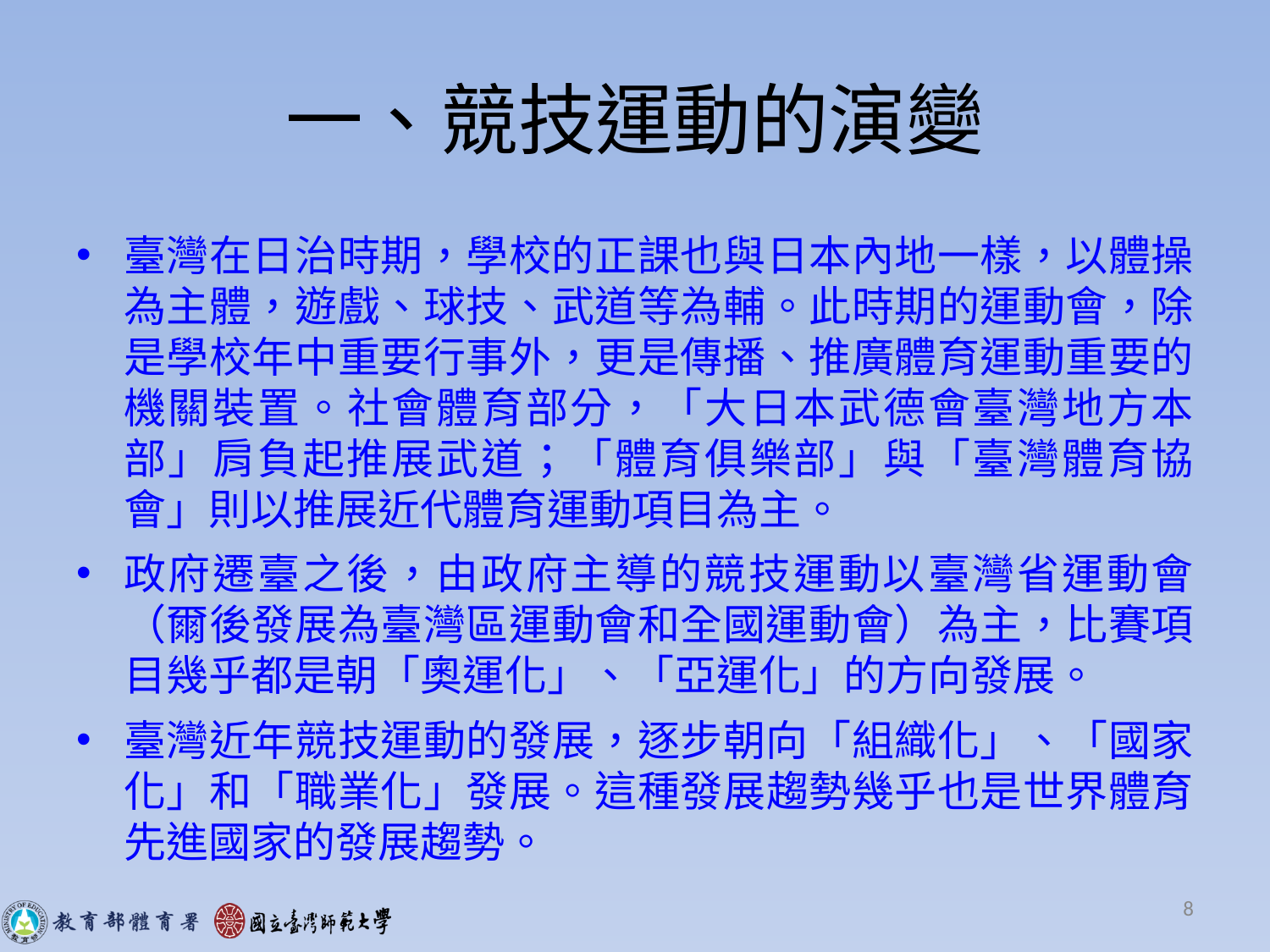

# 一、競技運動的演變
臺灣在日治時期，學校的正課也與日本內地一樣，以體操為主體，遊戲、球技、武道等為輔。此時期的運動會，除是學校年中重要行事外，更是傳播、推廣體育運動重要的機關裝置。社會體育部分，「大日本武德會臺灣地方本部」肩負起推展武道；「體育俱樂部」與「臺灣體育協會」則以推展近代體育運動項目為主。
政府遷臺之後，由政府主導的競技運動以臺灣省運動會（爾後發展為臺灣區運動會和全國運動會）為主，比賽項目幾乎都是朝「奧運化」、「亞運化」的方向發展。
臺灣近年競技運動的發展，逐步朝向「組織化」、「國家化」和「職業化」發展。這種發展趨勢幾乎也是世界體育先進國家的發展趨勢。

8